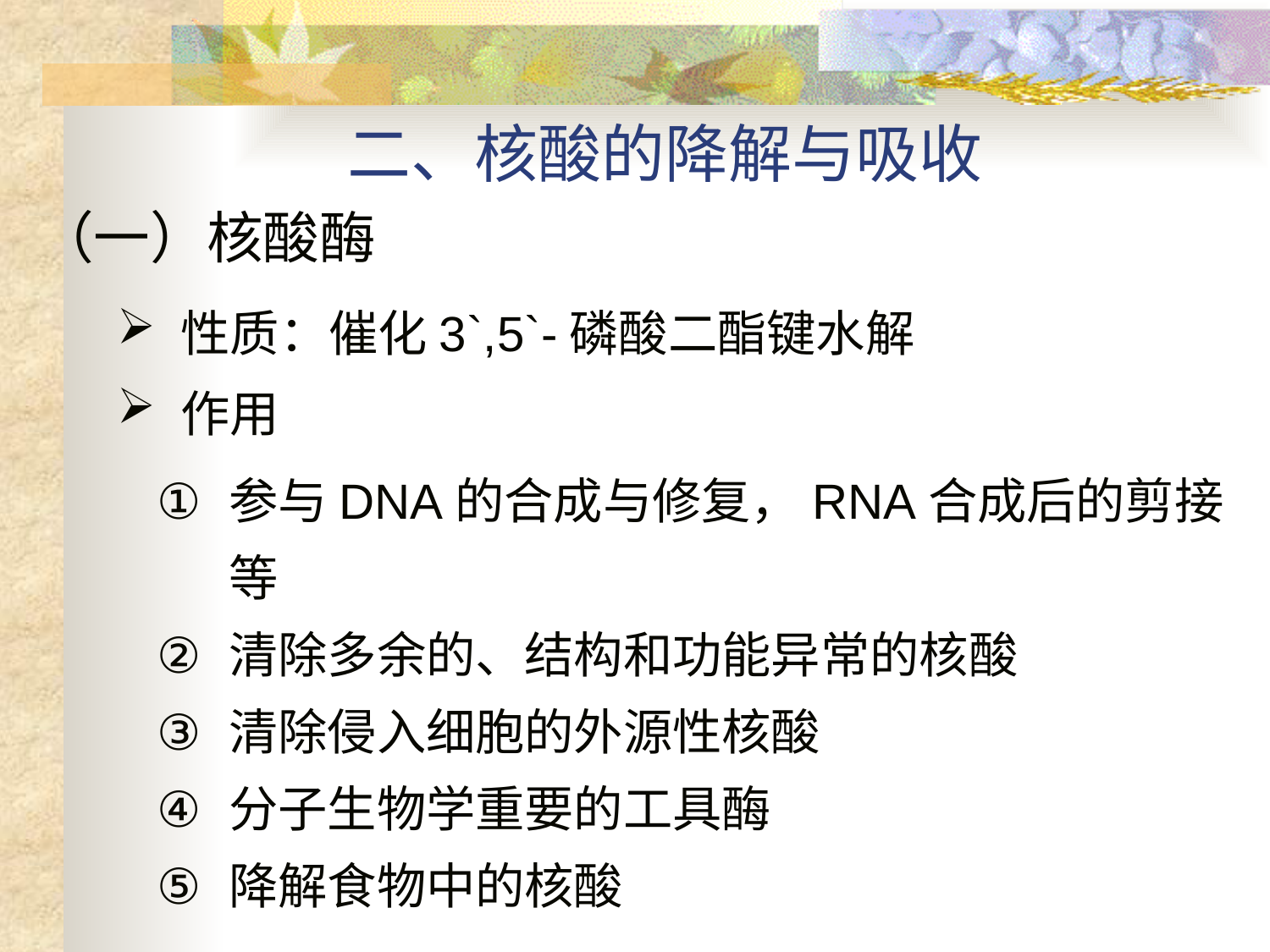

二、核酸的降解与吸收
（一）核酸酶
性质：催化3`,5`-磷酸二酯键水解
作用
参与DNA的合成与修复，RNA合成后的剪接等
清除多余的、结构和功能异常的核酸
清除侵入细胞的外源性核酸
分子生物学重要的工具酶
降解食物中的核酸